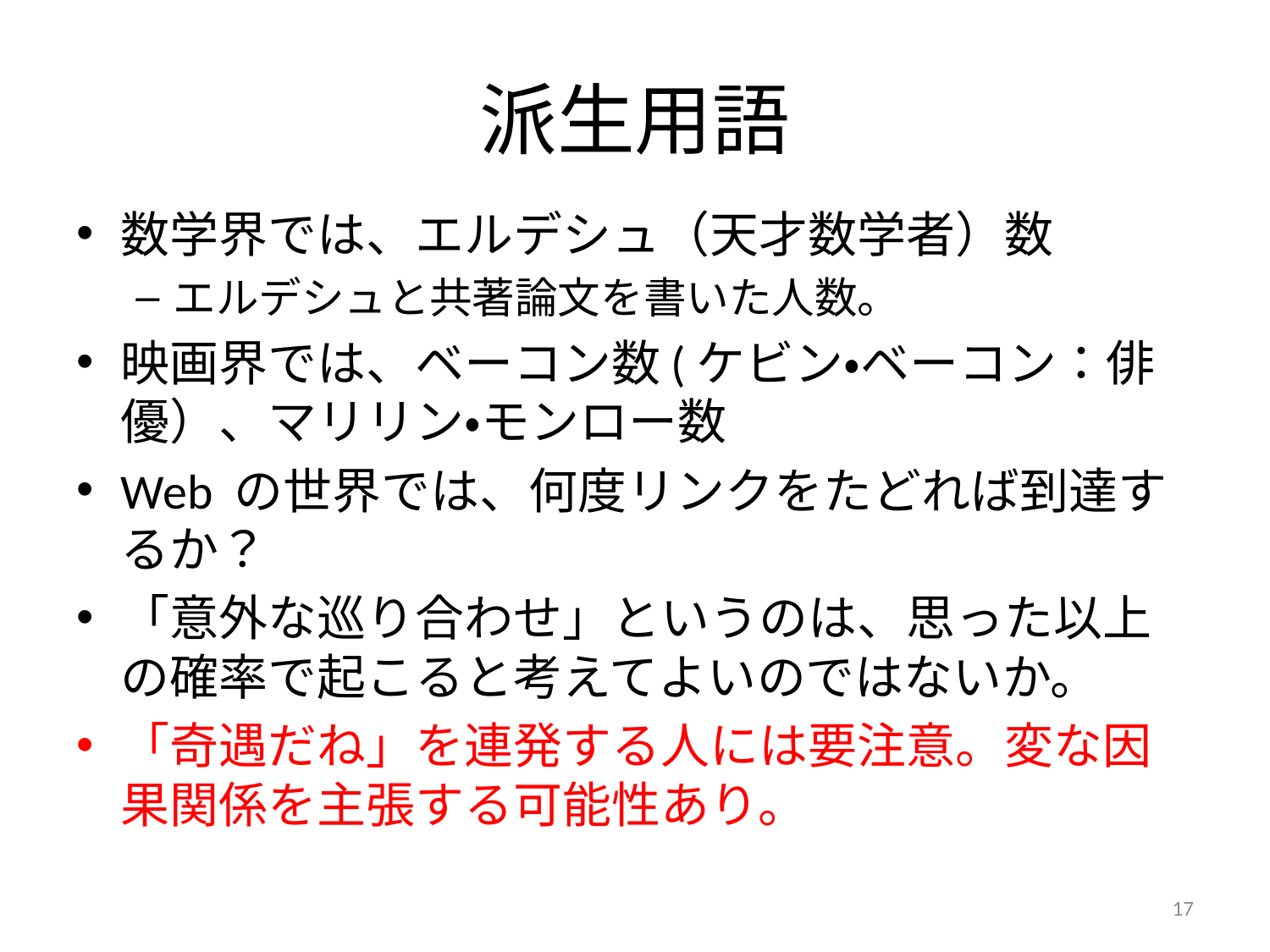

# 派生用語
数学界では、エルデシュ（天才数学者）数
エルデシュと共著論文を書いた人数。
映画界では、ベーコン数(ケビン・ベーコン：俳優）、マリリン・モンロー数
Web の世界では、何度リンクをたどれば到達するか？
「意外な巡り合わせ」というのは、思った以上の確率で起こると考えてよいのではないか。
「奇遇だね」を連発する人には要注意。変な因果関係を主張する可能性あり。

17